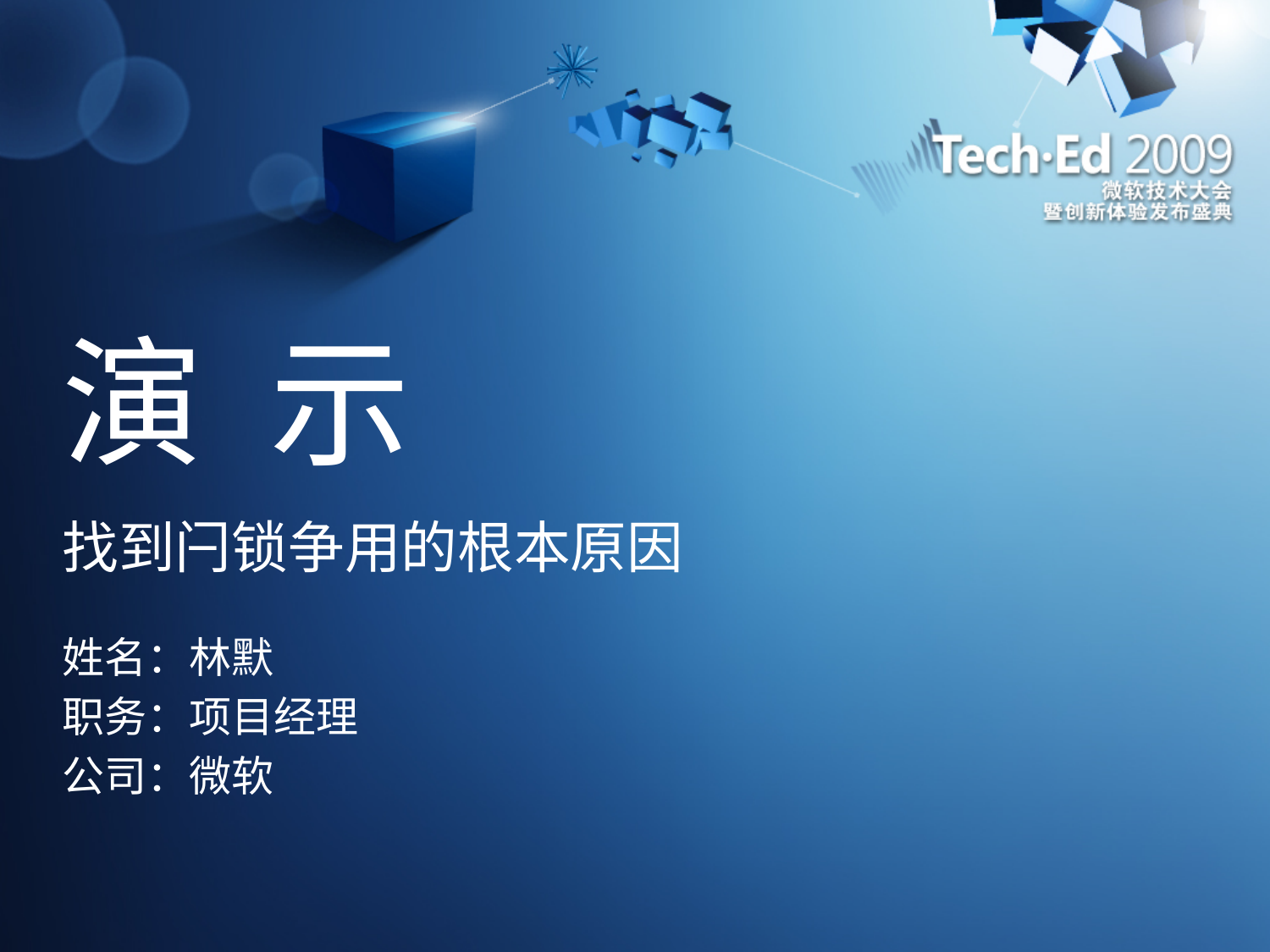

# 演 示
找到闩锁争用的根本原因
姓名：林默
职务：项目经理
公司：微软